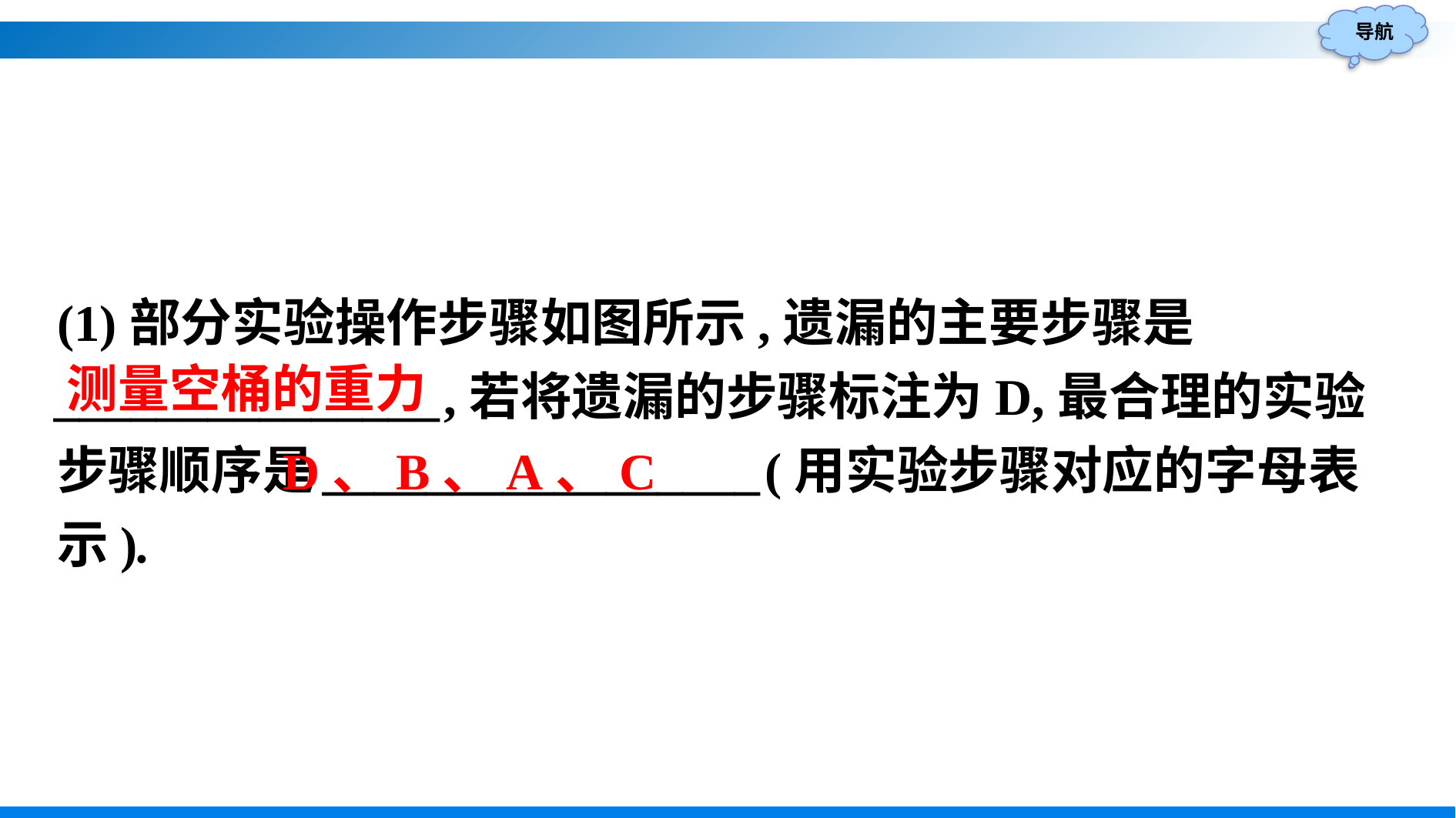

(1)部分实验操作步骤如图所示,遗漏的主要步骤是_______________,若将遗漏的步骤标注为D,最合理的实验步骤顺序是_________________(用实验步骤对应的字母表示).
测量空桶的重力
D、B、A、C